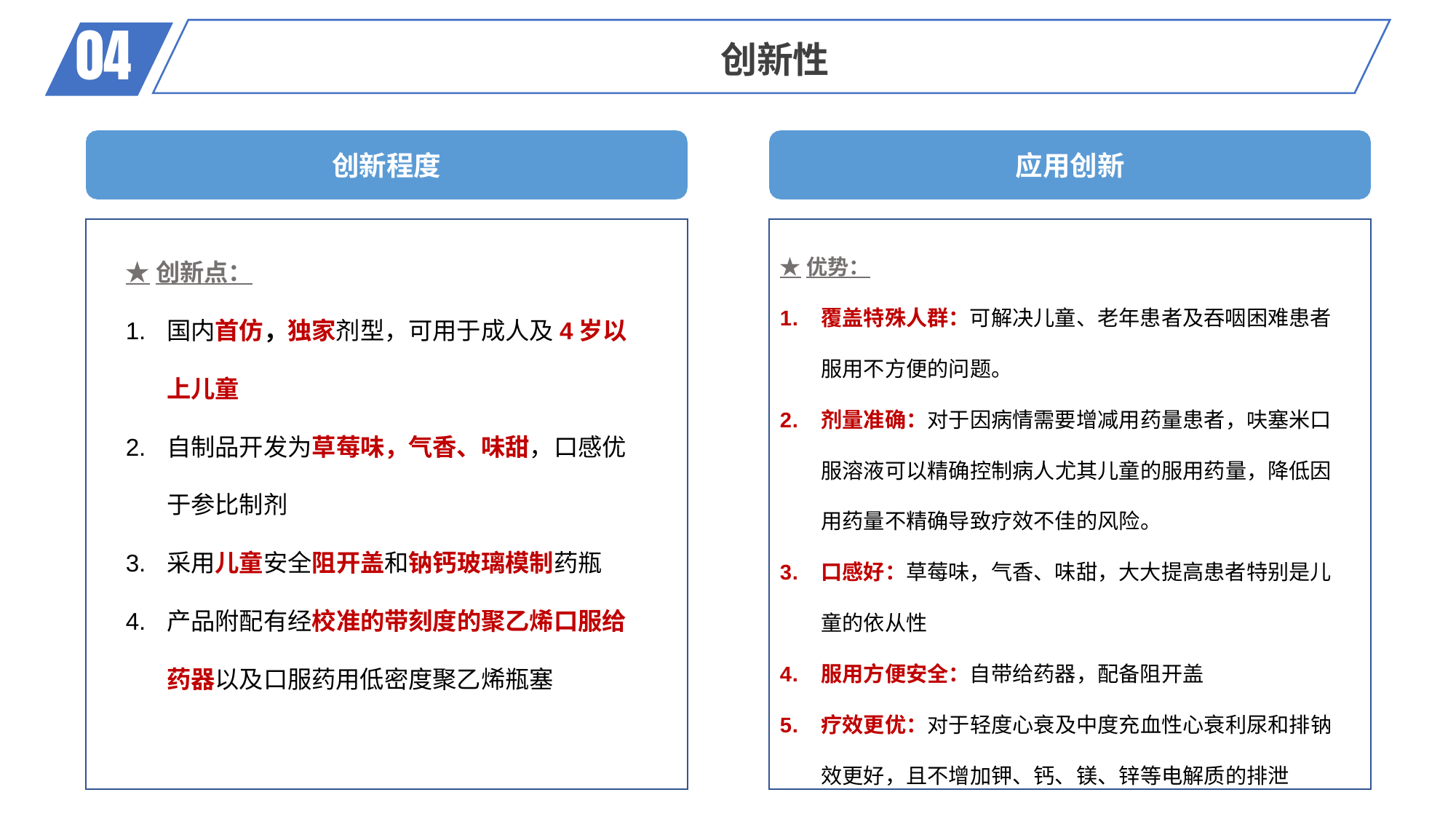

04

创新性
创新程度
应用创新

★创新点：
国内首仿，独家剂型，可用于成人及4岁以上儿童
自制品开发为草莓味，气香、味甜，口感优于参比制剂
采用儿童安全阻开盖和钠钙玻璃模制药瓶
产品附配有经校准的带刻度的聚乙烯口服给药器以及口服药用低密度聚乙烯瓶塞
★优势：
覆盖特殊人群：可解决儿童、老年患者及吞咽困难患者服用不方便的问题。
剂量准确：对于因病情需要增减用药量患者，呋塞米口服溶液可以精确控制病人尤其儿童的服用药量，降低因用药量不精确导致疗效不佳的风险。
口感好：草莓味，气香、味甜，大大提高患者特别是儿童的依从性
服用方便安全：自带给药器，配备阻开盖
疗效更优：对于轻度心衰及中度充血性心衰利尿和排钠效更好，且不增加钾、钙、镁、锌等电解质的排泄